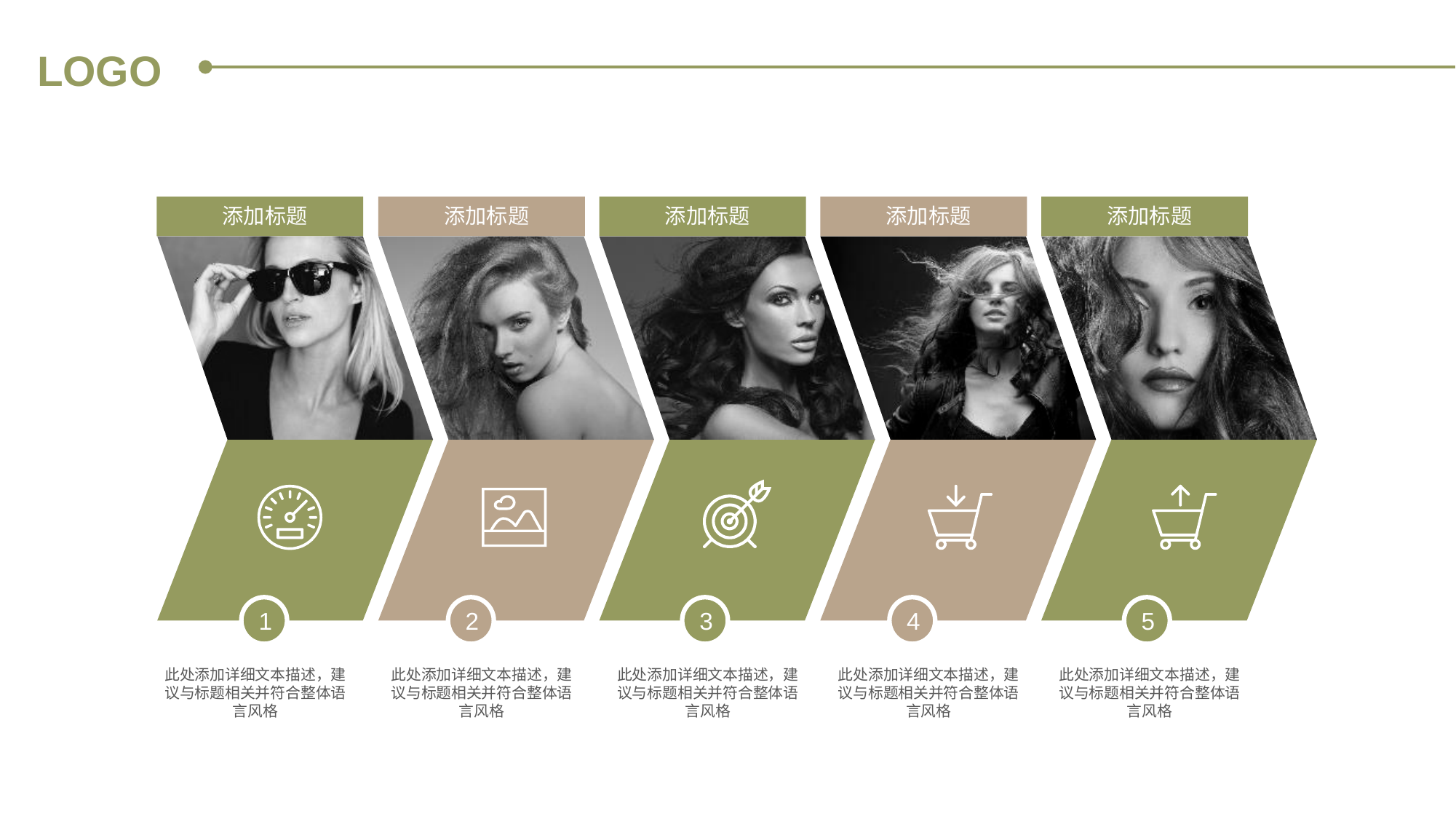

添加标题

1
此处添加详细文本描述，建议与标题相关并符合整体语言风格

添加标题

2
此处添加详细文本描述，建议与标题相关并符合整体语言风格

添加标题

3
此处添加详细文本描述，建议与标题相关并符合整体语言风格

添加标题

4
此处添加详细文本描述，建议与标题相关并符合整体语言风格

添加标题

5
此处添加详细文本描述，建议与标题相关并符合整体语言风格